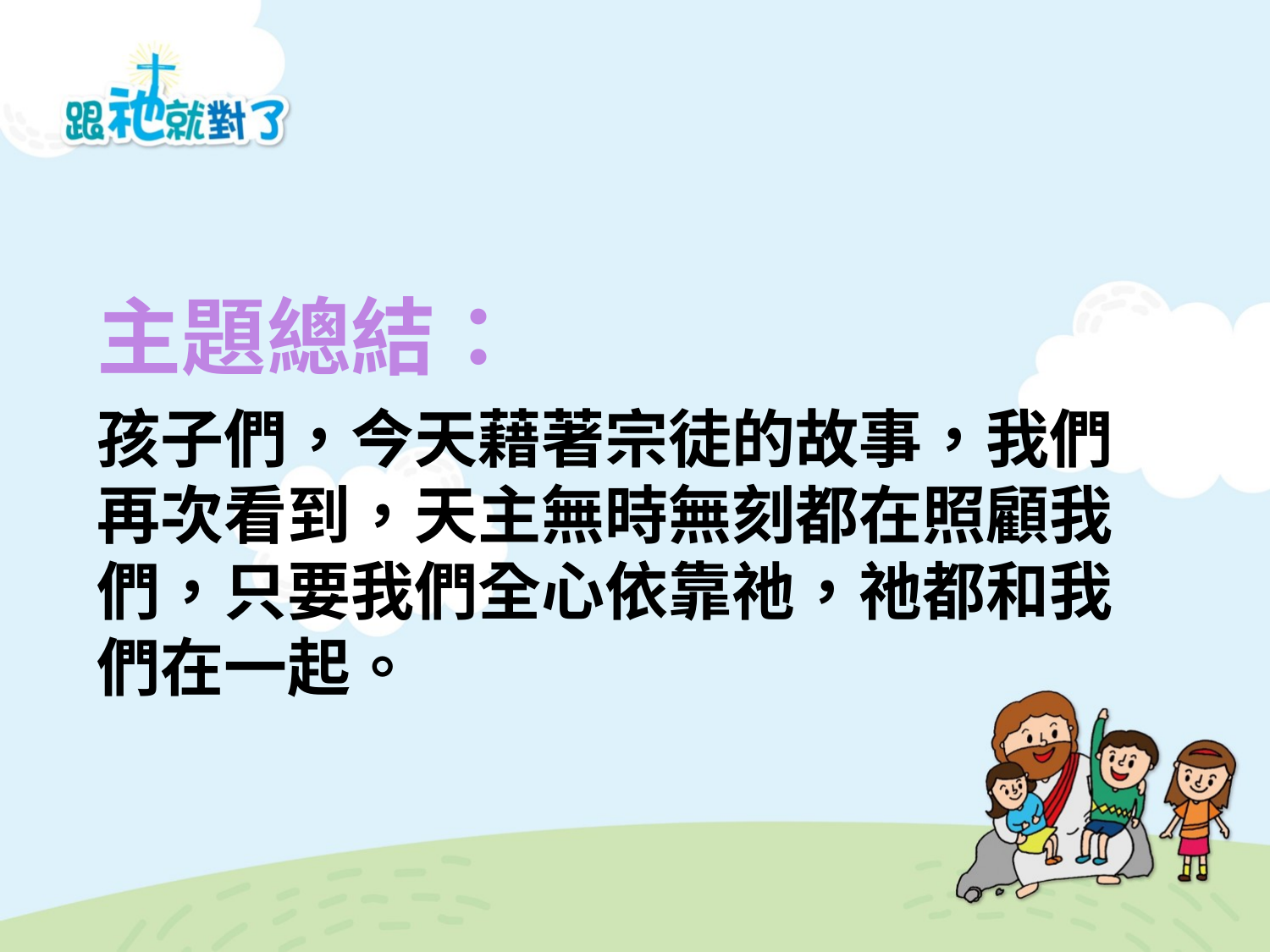

主題總結：
孩子們，今天藉著宗徒的故事，我們再次看到，天主無時無刻都在照顧我們，只要我們全心依靠祂，祂都和我們在一起。